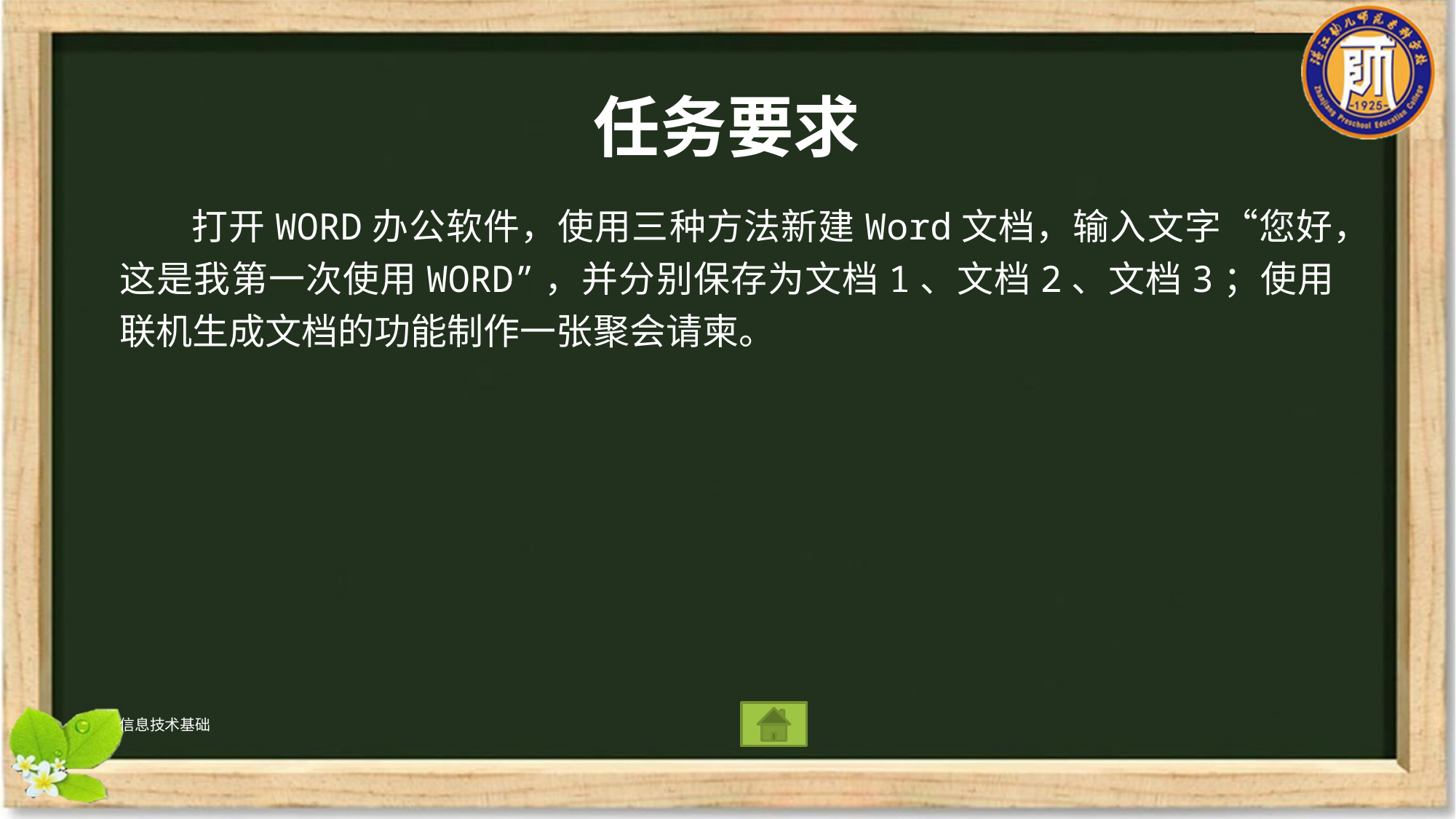

# 任务要求
打开WORD办公软件，使用三种方法新建Word文档，输入文字“您好，这是我第一次使用WORD”，并分别保存为文档1、文档2、文档3；使用联机生成文档的功能制作一张聚会请柬。
信息技术基础